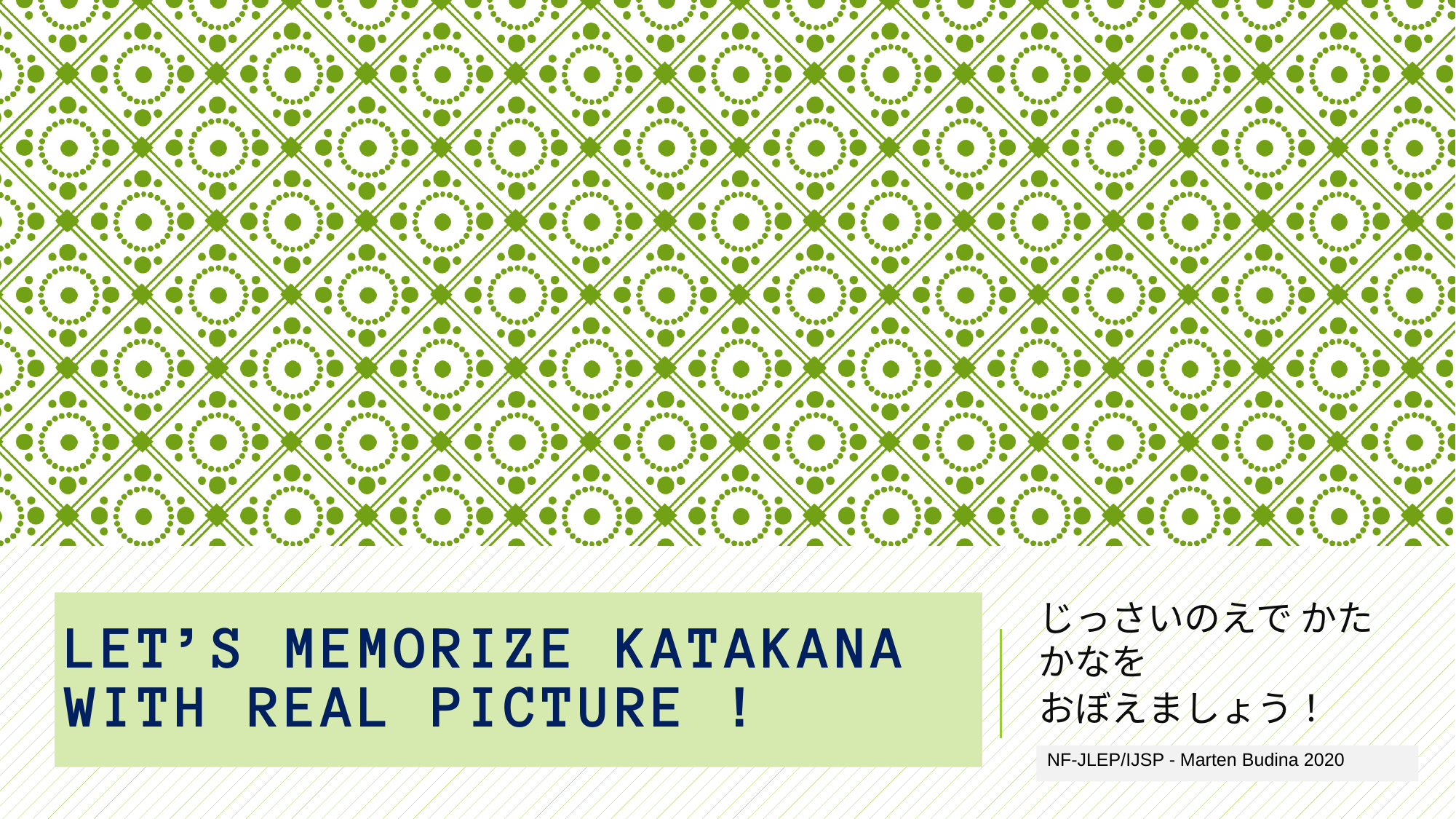

# LET’S MEMORIZE KATAKANA WITH REAL PICTURE !
じっさいのえで かたかなを
おぼえましょう！

NF-JLEP/IJSP - Marten Budina 2020